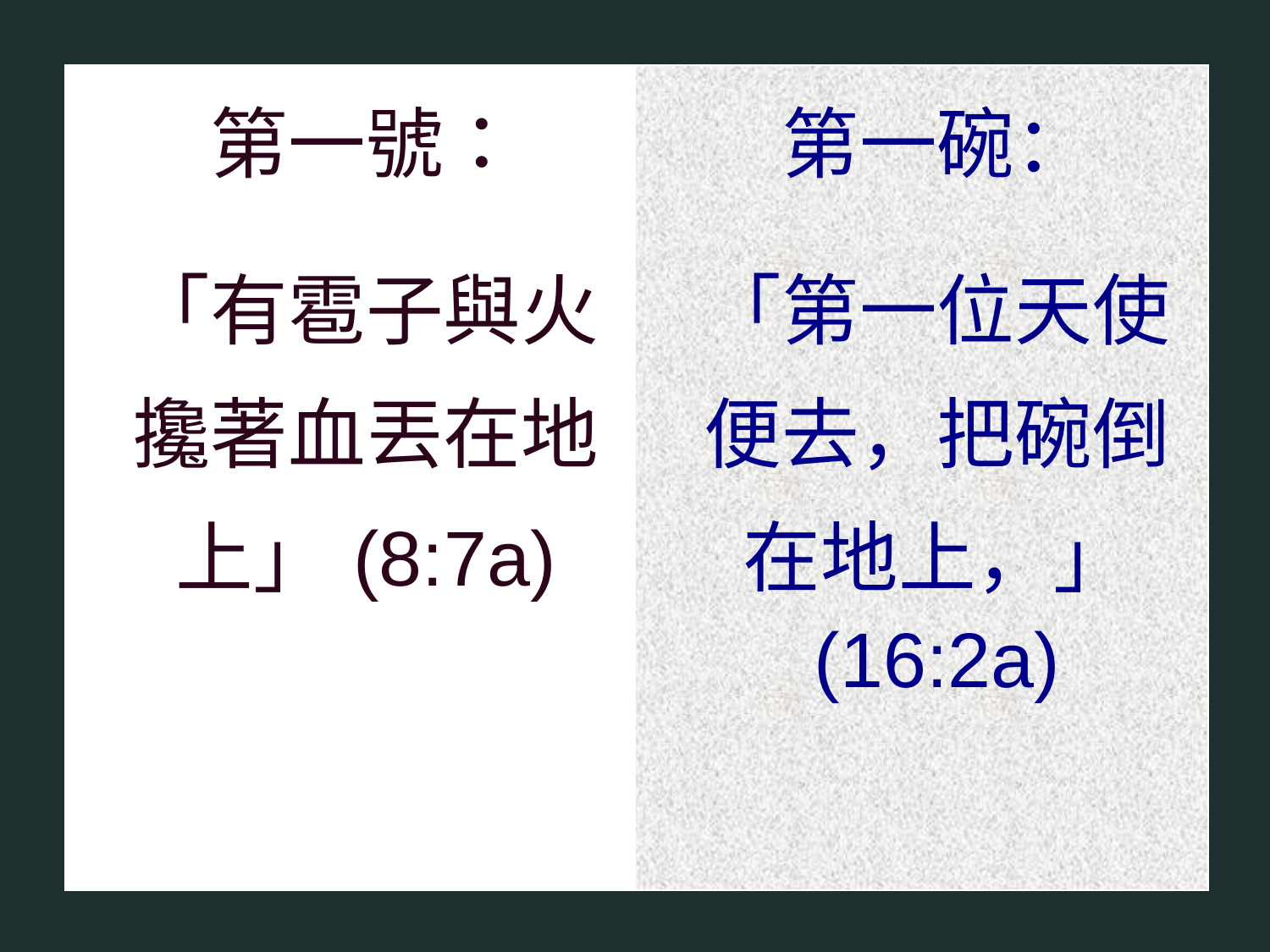

| 第一號： 「有雹子與火攙著血丟在地上」(8:7a) | 第一碗： 「第一位天使便去，把碗倒在地上，」 (16:2a) |
| --- | --- |